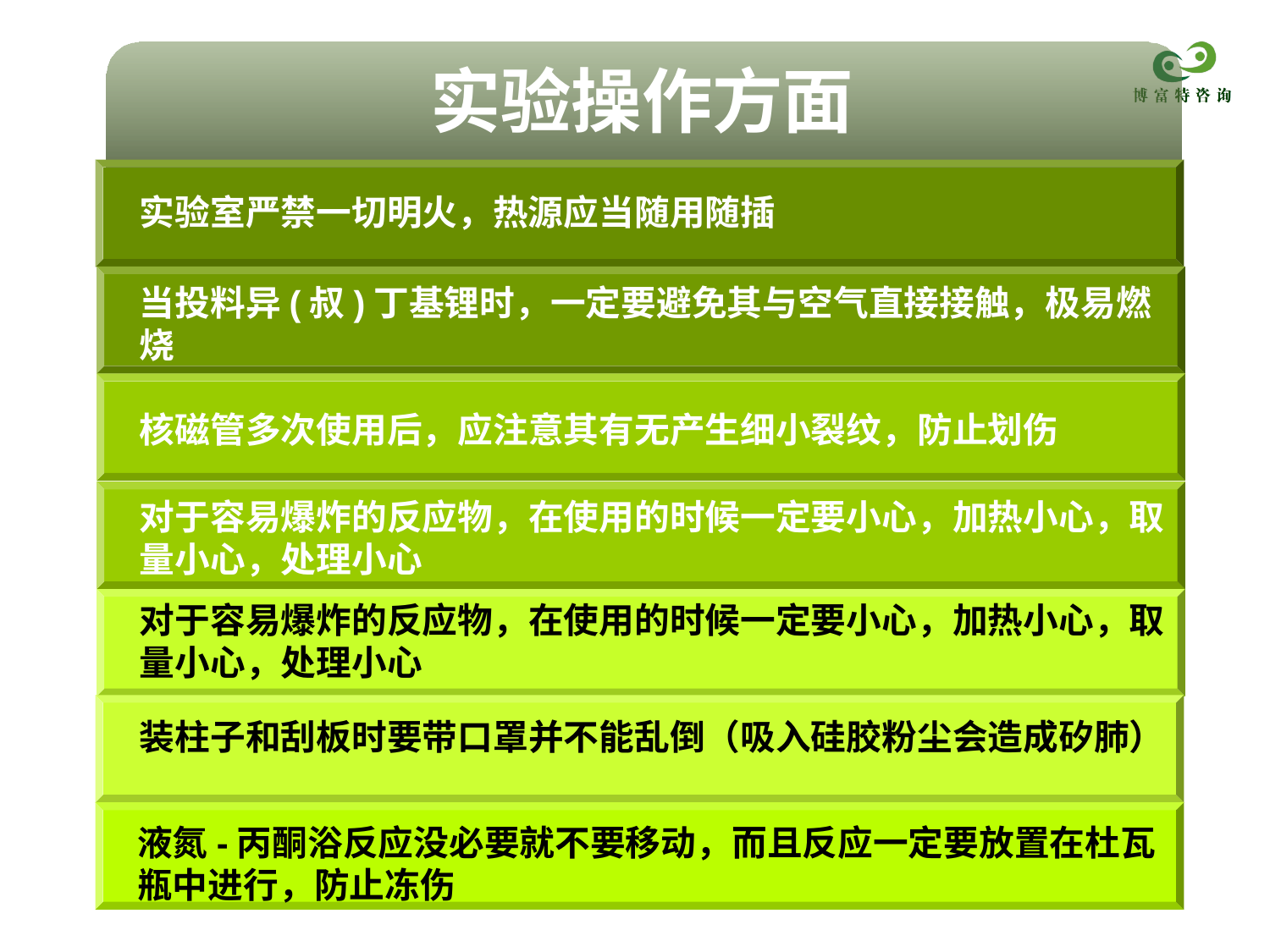

实验操作方面

实验室严禁一切明火，热源应当随用随插

当投料异(叔)丁基锂时，一定要避免其与空气直接接触，极易燃烧

核磁管多次使用后，应注意其有无产生细小裂纹，防止划伤

对于容易爆炸的反应物，在使用的时候一定要小心，加热小心，取量小心，处理小心

对于容易爆炸的反应物，在使用的时候一定要小心，加热小心，取量小心，处理小心

装柱子和刮板时要带口罩并不能乱倒（吸入硅胶粉尘会造成矽肺）

液氮-丙酮浴反应没必要就不要移动，而且反应一定要放置在杜瓦瓶中进行，防止冻伤